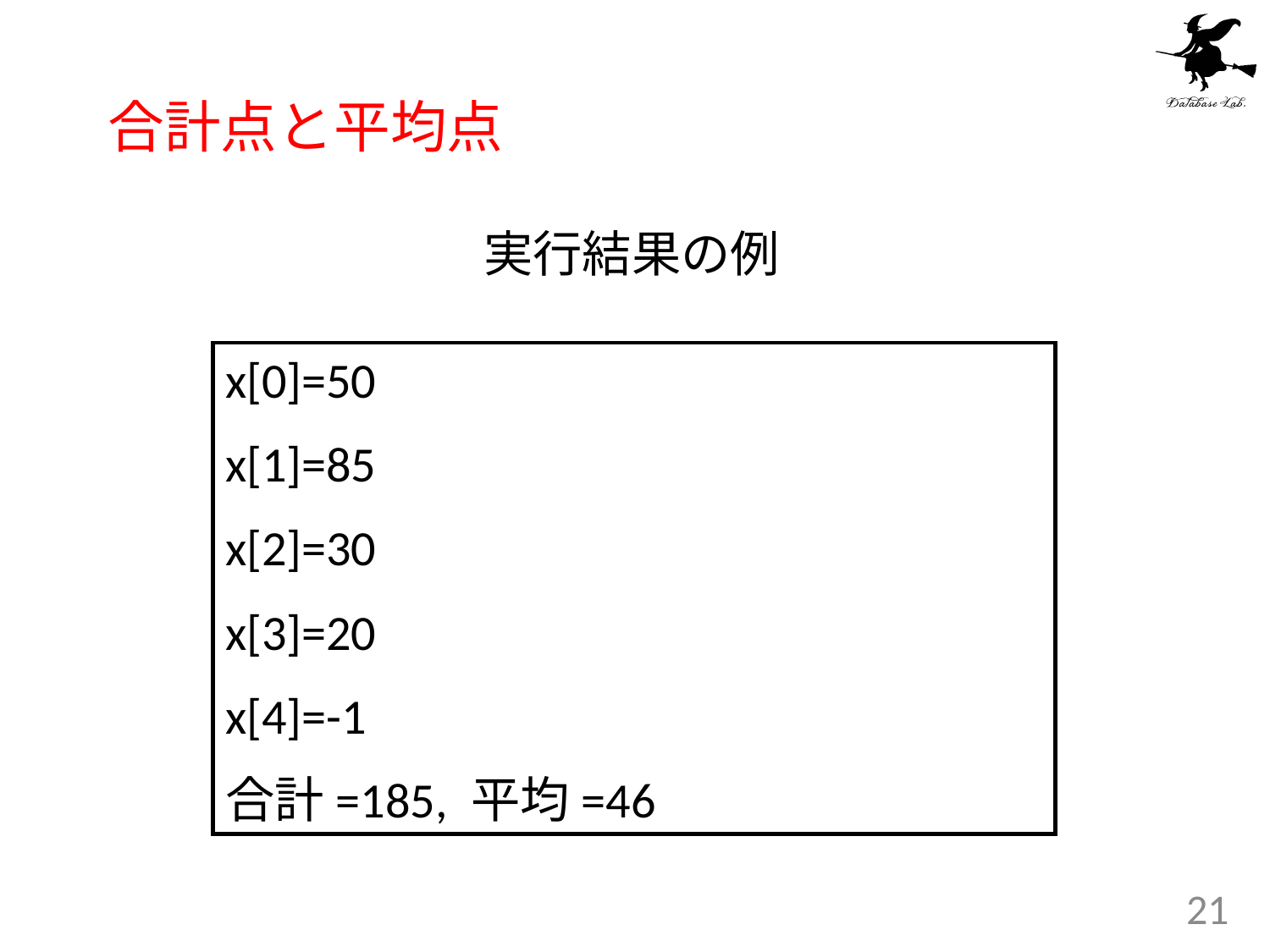

# 合計点と平均点
実行結果の例
x[0]=50
x[1]=85
x[2]=30
x[3]=20
x[4]=-1
合計=185, 平均=46
21